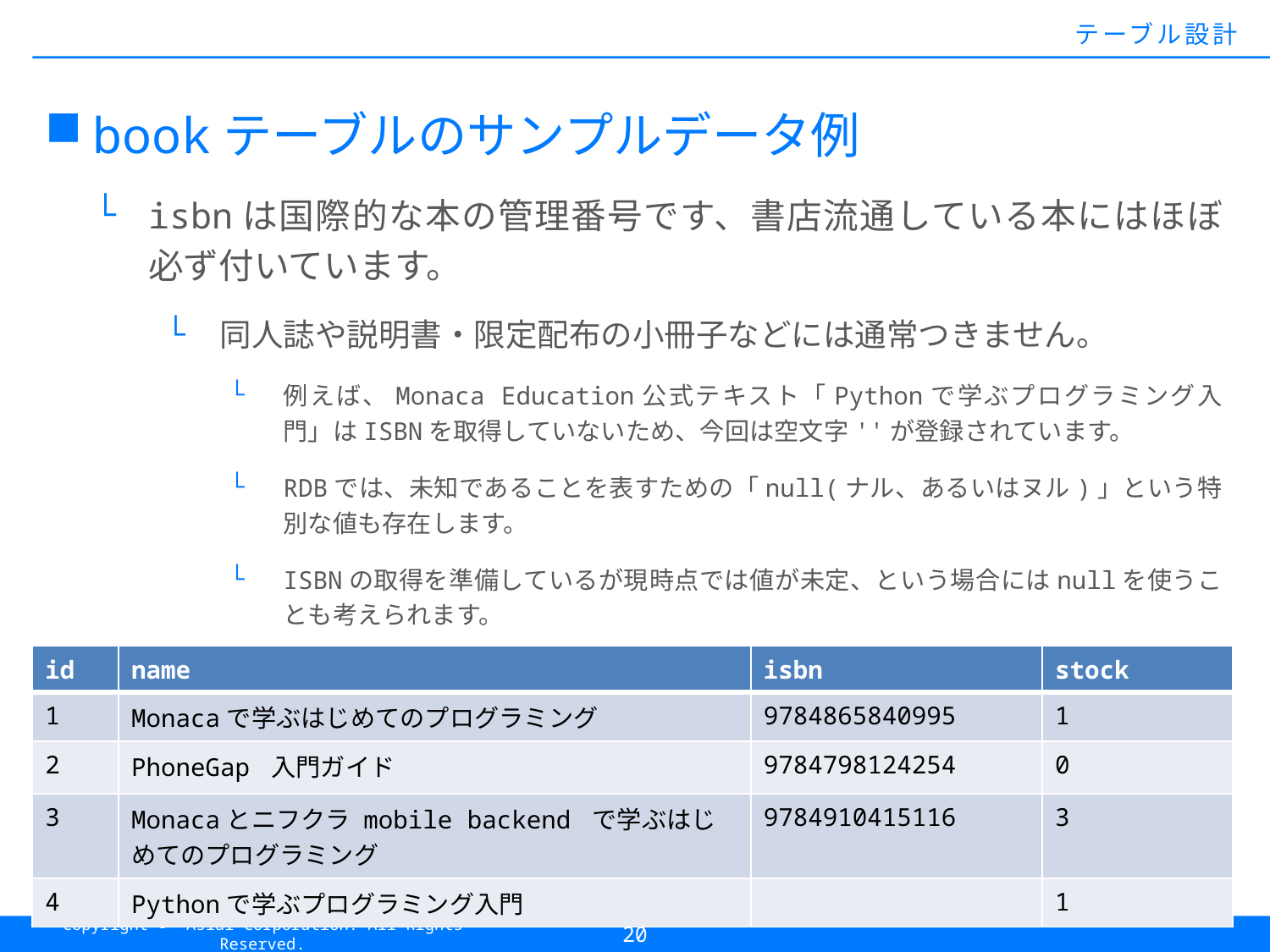

#
テーブル設計
bookテーブルのサンプルデータ例
isbnは国際的な本の管理番号です、書店流通している本にはほぼ必ず付いています。
同人誌や説明書・限定配布の小冊子などには通常つきません。
例えば、Monaca Education公式テキスト「Pythonで学ぶプログラミング入門」はISBNを取得していないため、今回は空文字''が登録されています。
RDBでは、未知であることを表すための「null(ナル、あるいはヌル)」という特別な値も存在します。
ISBNの取得を準備しているが現時点では値が未定、という場合にはnullを使うことも考えられます。
| id | name | isbn | stock |
| --- | --- | --- | --- |
| 1 | Monacaで学ぶはじめてのプログラミング | 9784865840995 | 1 |
| 2 | PhoneGap 入門ガイド | 9784798124254 | 0 |
| 3 | Monacaとニフクラ mobile backend で学ぶはじめてのプログラミング | 9784910415116 | 3 |
| 4 | Pythonで学ぶプログラミング入門 |  | 1 |
20